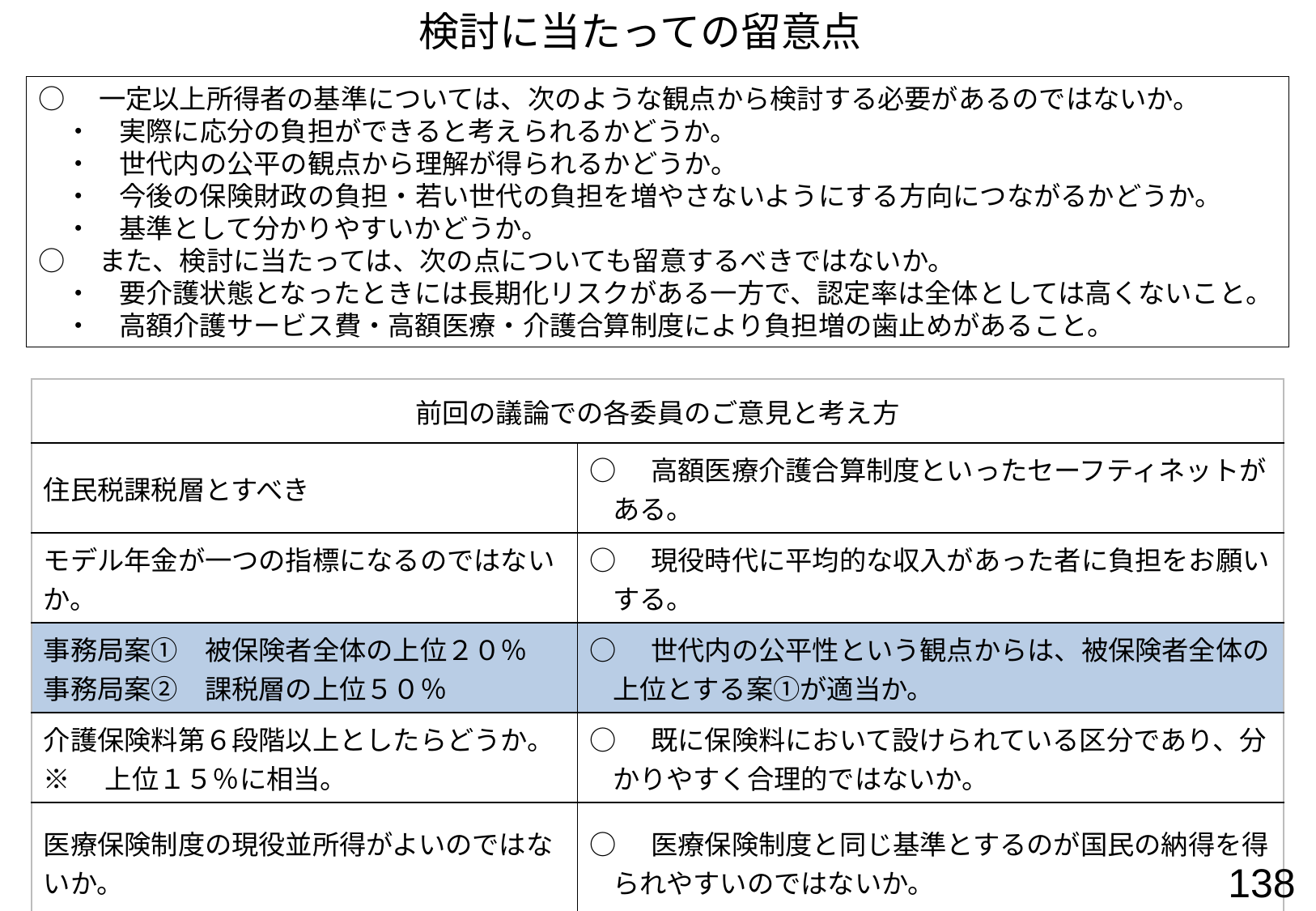

検討に当たっての留意点
○　一定以上所得者の基準については、次のような観点から検討する必要があるのではないか。
　・　実際に応分の負担ができると考えられるかどうか。
　・　世代内の公平の観点から理解が得られるかどうか。
　・　今後の保険財政の負担・若い世代の負担を増やさないようにする方向につながるかどうか。
　・　基準として分かりやすいかどうか。
○　また、検討に当たっては、次の点についても留意するべきではないか。
　・　要介護状態となったときには長期化リスクがある一方で、認定率は全体としては高くないこと。
　・　高額介護サービス費・高額医療・介護合算制度により負担増の歯止めがあること。
| 前回の議論での各委員のご意見と考え方 |  |
| --- | --- |
| 住民税課税層とすべき | ○　高額医療介護合算制度といったセーフティネットがある。 |
| モデル年金が一つの指標になるのではないか。 | ○　現役時代に平均的な収入があった者に負担をお願いする。 |
| 事務局案①　被保険者全体の上位２０％ 事務局案②　課税層の上位５０％ | ○　世代内の公平性という観点からは、被保険者全体の上位とする案①が適当か。 |
| 介護保険料第６段階以上としたらどうか。 ※　上位１５％に相当。 | ○　既に保険料において設けられている区分であり、分かりやすく合理的ではないか。 |
| 医療保険制度の現役並所得がよいのではないか。 | ○　医療保険制度と同じ基準とするのが国民の納得を得られやすいのではないか。 |
138